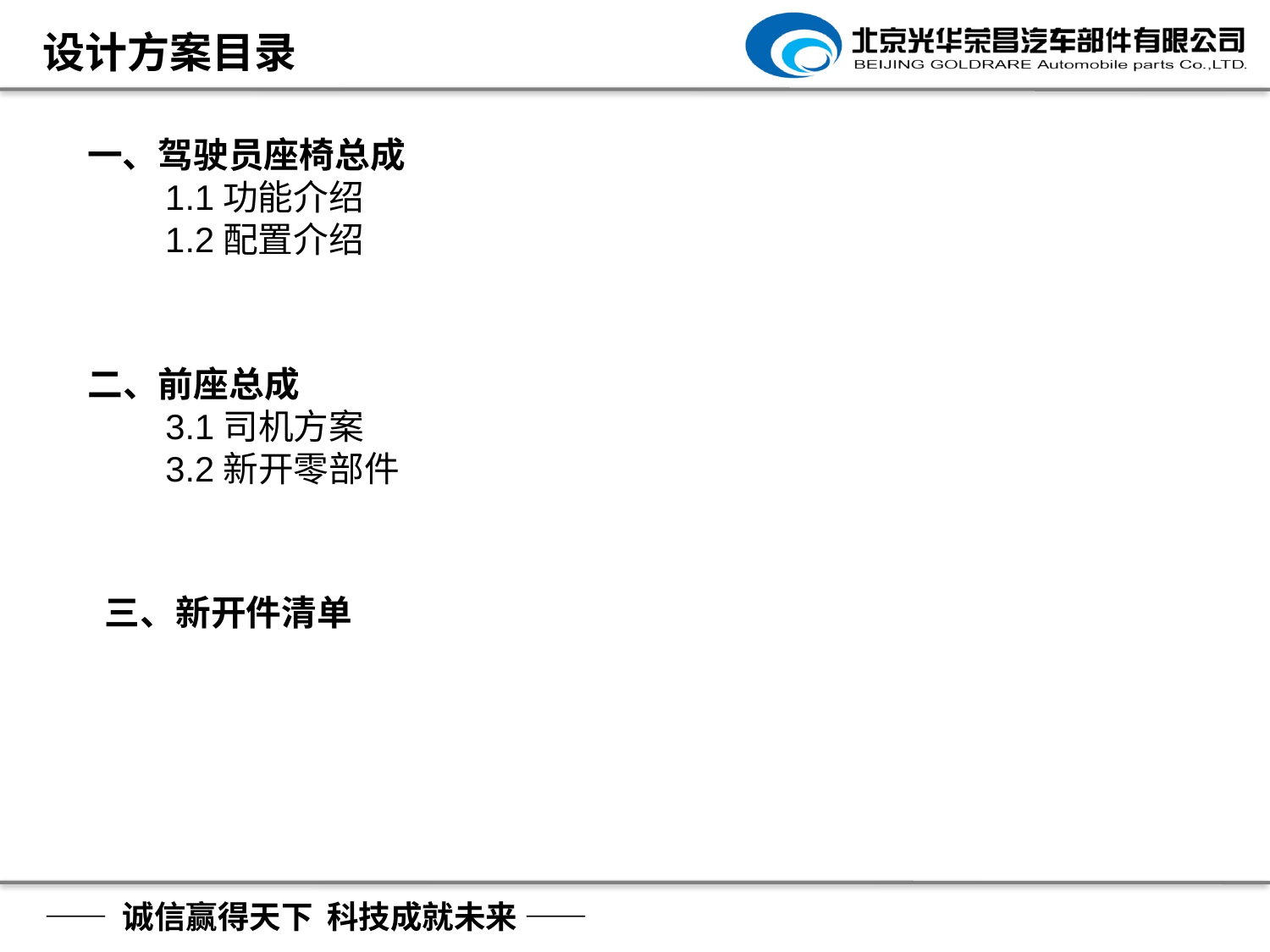

设计方案目录
一、驾驶员座椅总成
        1.1功能介绍
        1.2配置介绍
二、前座总成
        3.1司机方案
        3.2新开零部件
三、新开件清单